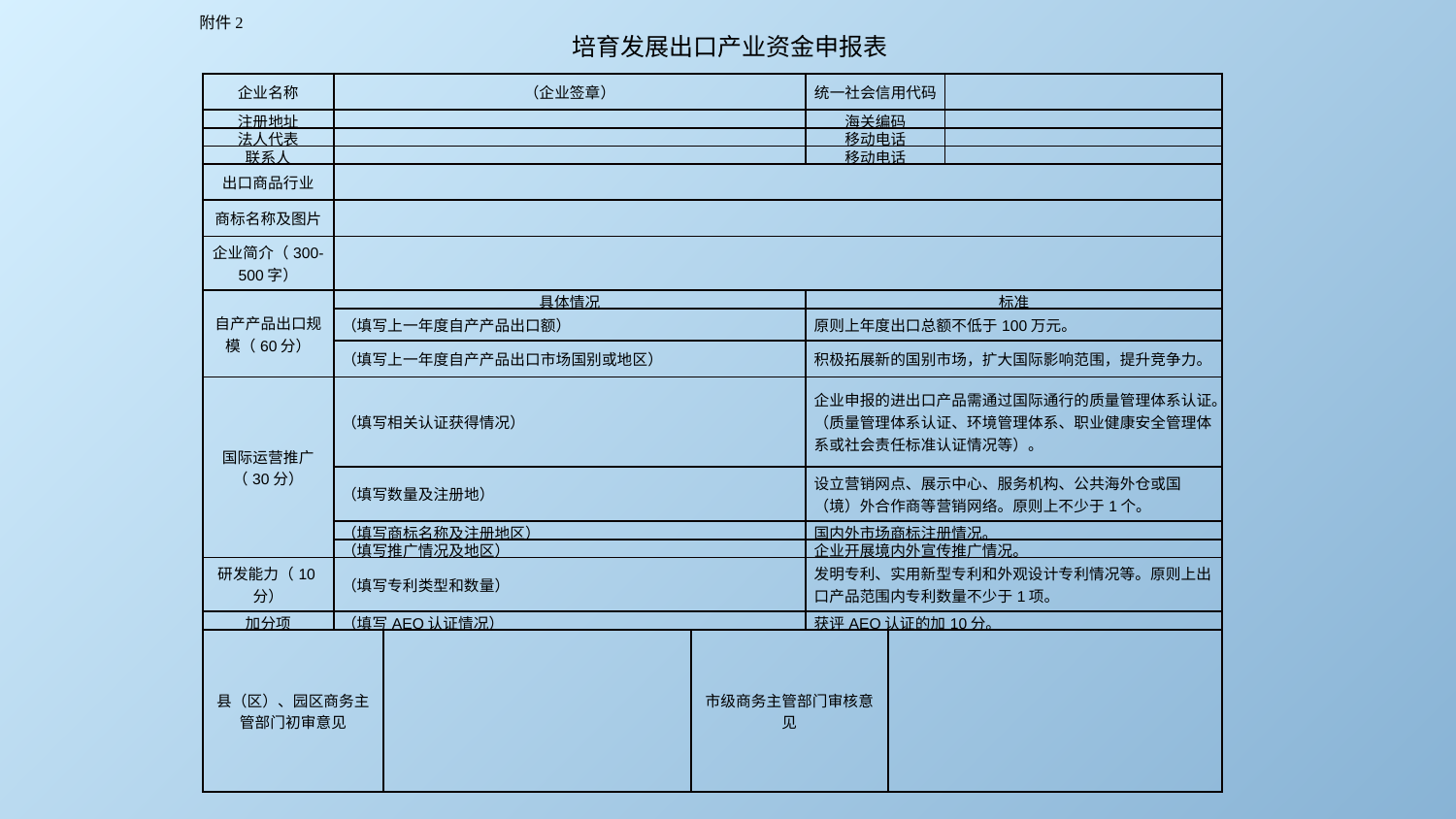

附件2
培育发展出口产业资金申报表
| 企业名称 | （企业签章） |  |  | 统一社会信用代码 |  |  |
| --- | --- | --- | --- | --- | --- | --- |
| 注册地址 |  |  |  | 海关编码 |  |  |
| 法人代表 |  |  |  | 移动电话 |  |  |
| 联系人 |  |  |  | 移动电话 |  |  |
| 出口商品行业 |  |  |  |  |  |  |
| 商标名称及图片 |  |  |  |  |  |  |
| 企业简介（300-500字） |  |  |  |  |  |  |
| 自产产品出口规模（60分） | 具体情况 |  |  | 标准 |  |  |
|  | （填写上一年度自产产品出口额） |  |  | 原则上年度出口总额不低于100万元。 |  |  |
|  | （填写上一年度自产产品出口市场国别或地区） |  |  | 积极拓展新的国别市场，扩大国际影响范围，提升竞争力。 |  |  |
| 国际运营推广（30分） | （填写相关认证获得情况） |  |  | 企业申报的进出口产品需通过国际通行的质量管理体系认证。（质量管理体系认证、环境管理体系、职业健康安全管理体系或社会责任标准认证情况等）。 |  |  |
|  | （填写数量及注册地） |  |  | 设立营销网点、展示中心、服务机构、公共海外仓或国（境）外合作商等营销网络。原则上不少于1个。 |  |  |
|  | （填写商标名称及注册地区） |  |  | 国内外市场商标注册情况。 |  |  |
|  | （填写推广情况及地区） |  |  | 企业开展境内外宣传推广情况。 |  |  |
| 研发能力（10分） | （填写专利类型和数量） |  |  | 发明专利、实用新型专利和外观设计专利情况等。原则上出口产品范围内专利数量不少于1项。 |  |  |
| 加分项 | （填写AEO认证情况） |  |  | 获评AEO认证的加10分。 |  |  |
| 县（区）、园区商务主管部门初审意见 |  |  | 市级商务主管部门审核意见 |  |  |  |